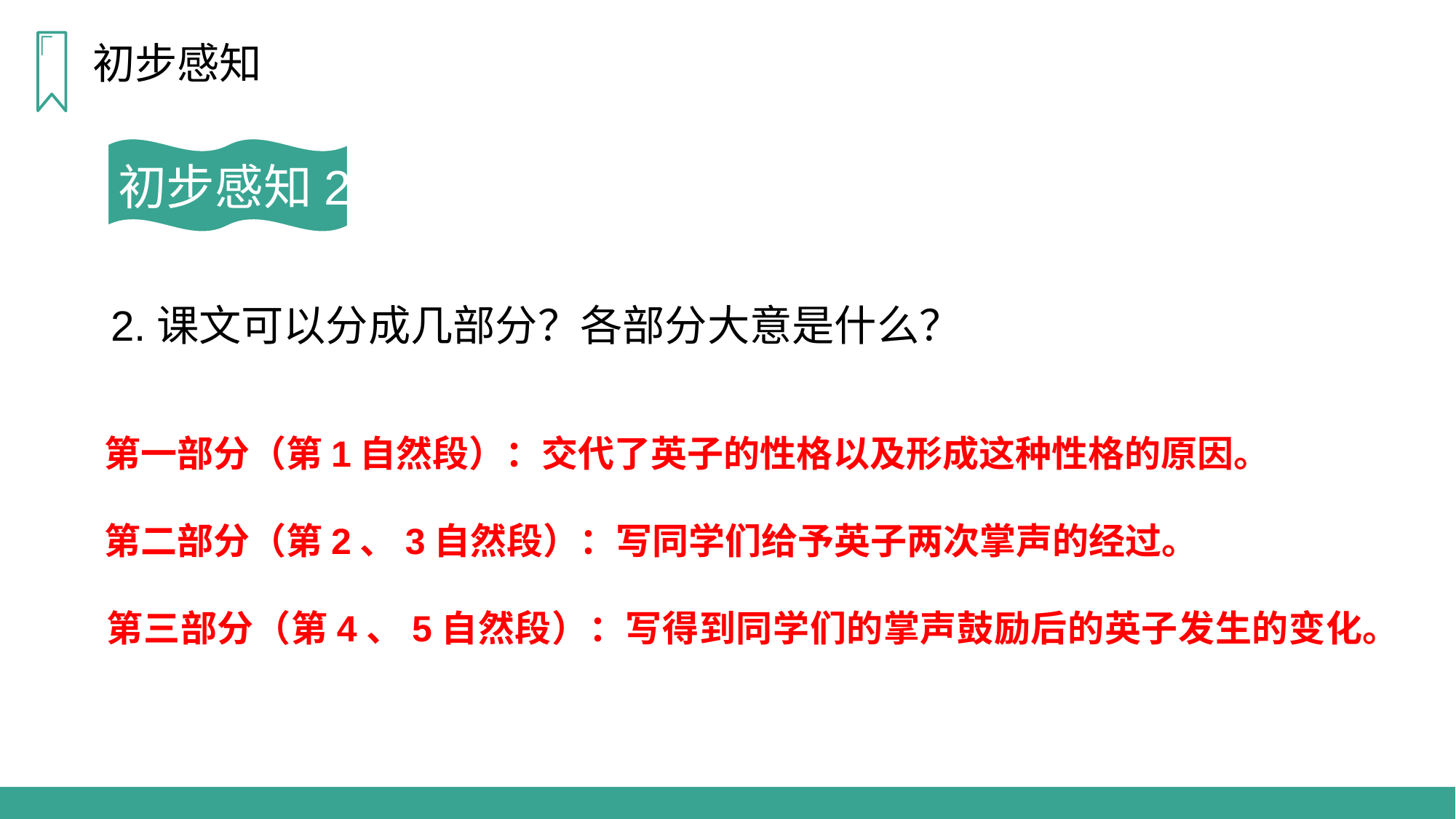

初步感知
初步感知2
    2.课文可以分成几部分？各部分大意是什么？
    第一部分（第1自然段）：交代了英子的性格以及形成这种性格的原因。
    第二部分（第2、3自然段）：写同学们给予英子两次掌声的经过。
    第三部分（第4、5自然段）：写得到同学们的掌声鼓励后的英子发生的变化。